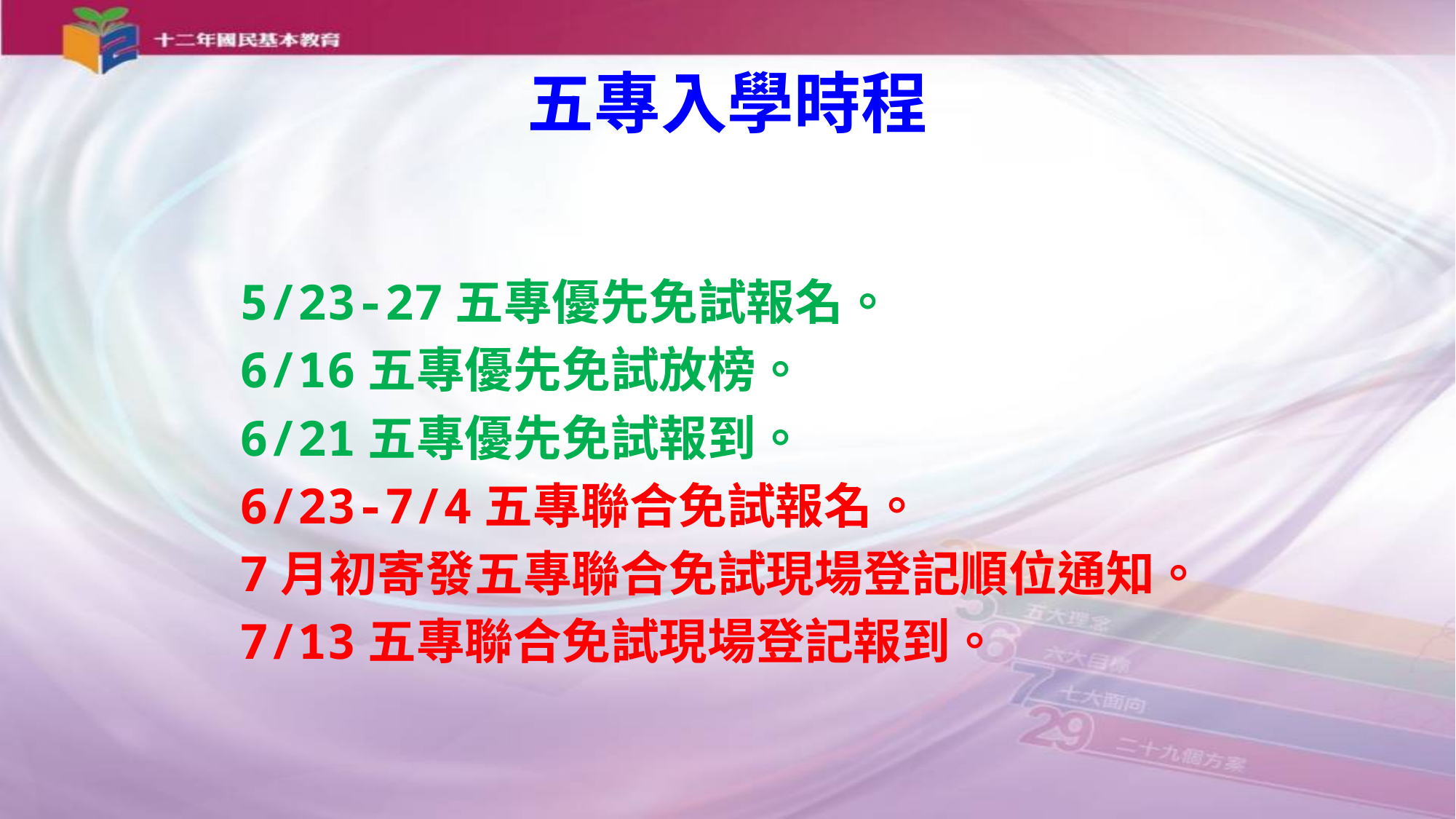

# 五專入學時程
5/23-27五專優先免試報名。
6/16五專優先免試放榜。
6/21五專優先免試報到。
6/23-7/4五專聯合免試報名。
7月初寄發五專聯合免試現場登記順位通知。
7/13五專聯合免試現場登記報到。